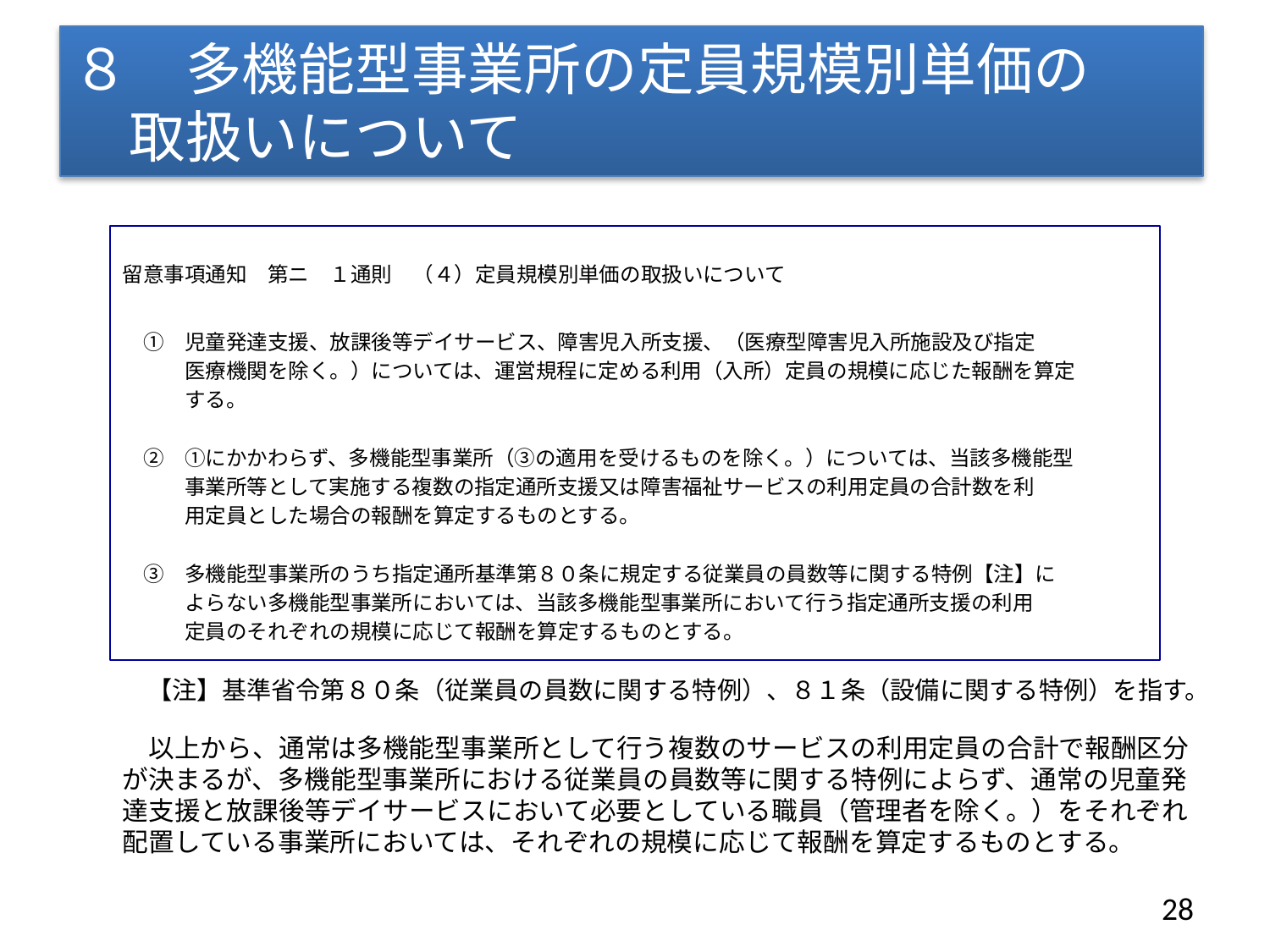

# ８　多機能型事業所の定員規模別単価の 　取扱いについて

留意事項通知　第ニ　１通則　（４）定員規模別単価の取扱いについて

　①　児童発達支援、放課後等デイサービス、障害児入所支援、（医療型障害児入所施設及び指定
　　　医療機関を除く。）については、運営規程に定める利用（入所）定員の規模に応じた報酬を算定
　　　する。

　②　①にかかわらず、多機能型事業所（③の適用を受けるものを除く。）については、当該多機能型
　　　事業所等として実施する複数の指定通所支援又は障害福祉サービスの利用定員の合計数を利
　　　用定員とした場合の報酬を算定するものとする。

　③　多機能型事業所のうち指定通所基準第８０条に規定する従業員の員数等に関する特例【注】に
　　　よらない多機能型事業所においては、当該多機能型事業所において行う指定通所支援の利用
　　　定員のそれぞれの規模に応じて報酬を算定するものとする。
【注】基準省令第８０条（従業員の員数に関する特例）、８１条（設備に関する特例）を指す。
　以上から、通常は多機能型事業所として行う複数のサービスの利用定員の合計で報酬区分が決まるが、多機能型事業所における従業員の員数等に関する特例によらず、通常の児童発達支援と放課後等デイサービスにおいて必要としている職員（管理者を除く。）をそれぞれ配置している事業所においては、それぞれの規模に応じて報酬を算定するものとする。
28